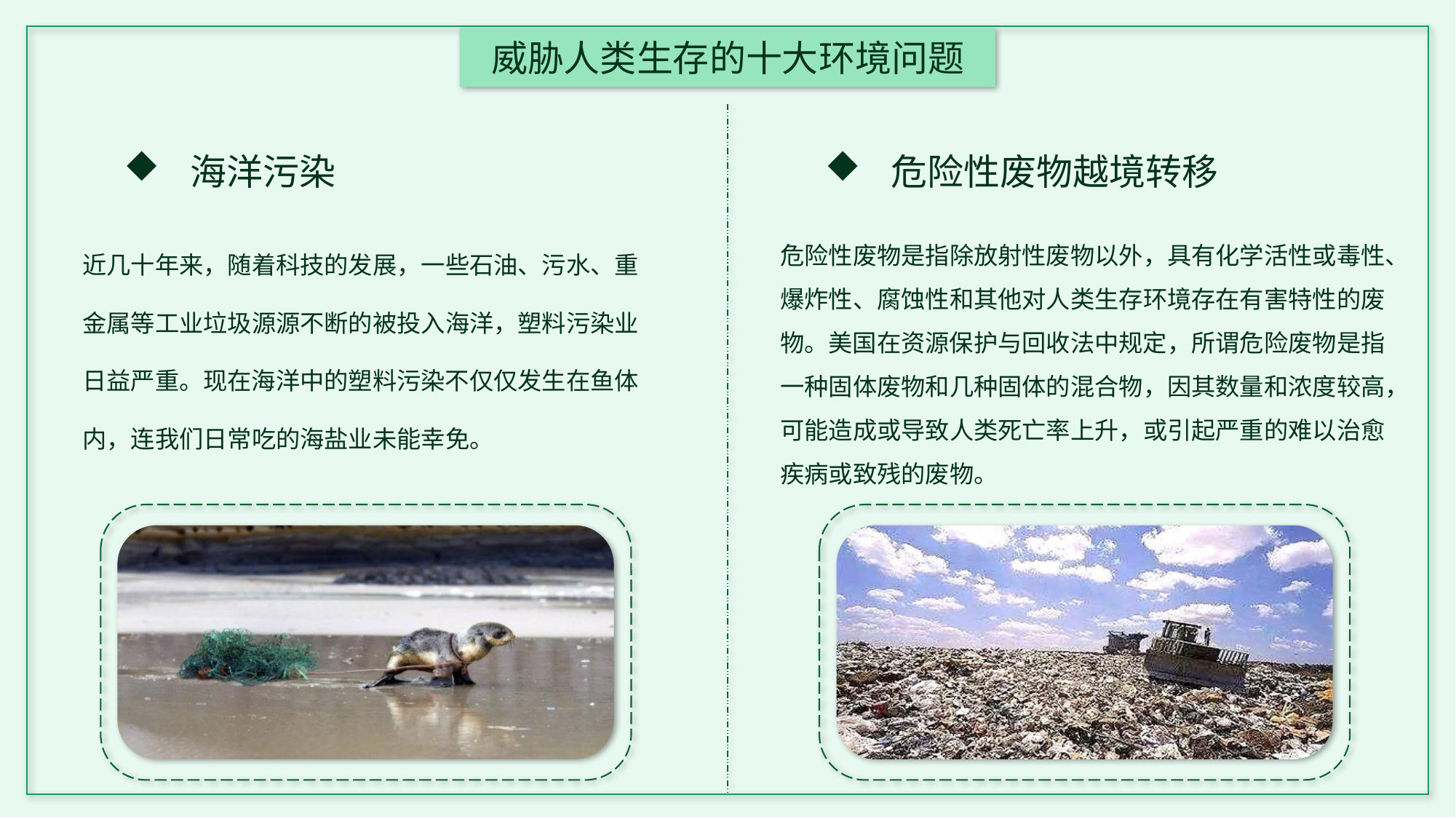

威胁人类生存的十大环境问题
  海洋污染
  危险性废物越境转移
近几十年来，随着科技的发展，一些石油、污水、重金属等工业垃圾源源不断的被投入海洋，塑料污染业日益严重。现在海洋中的塑料污染不仅仅发生在鱼体内，连我们日常吃的海盐业未能幸免。
危险性废物是指除放射性废物以外，具有化学活性或毒性、爆炸性、腐蚀性和其他对人类生存环境存在有害特性的废物。美国在资源保护与回收法中规定，所谓危险废物是指一种固体废物和几种固体的混合物，因其数量和浓度较高，可能造成或导致人类死亡率上升，或引起严重的难以治愈疾病或致残的废物。